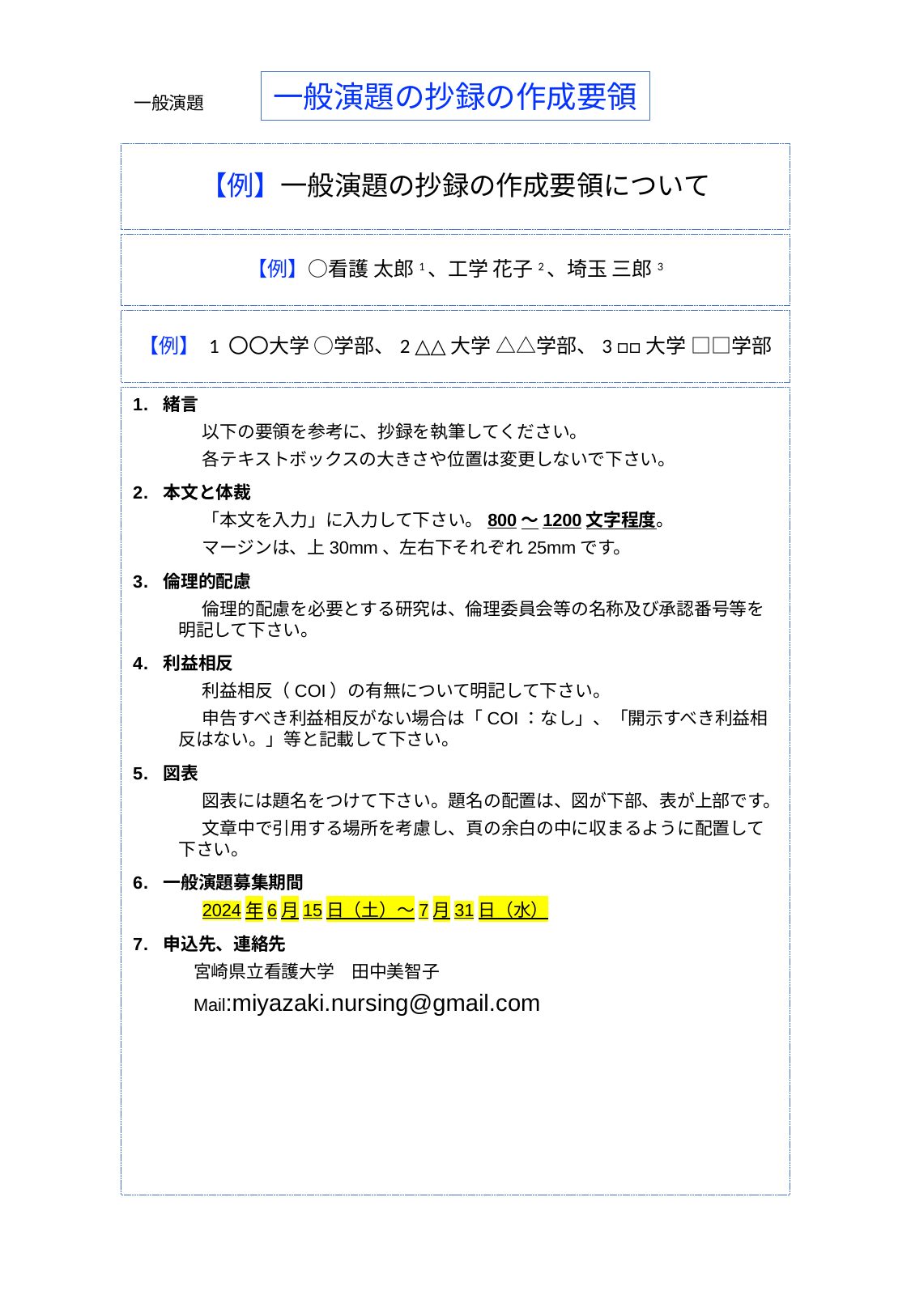

一般演題の抄録の作成要領
# 【例】一般演題の抄録の作成要領について
【例】○看護 太郎1、工学 花子2、埼玉 三郎3
【例】 1 〇〇大学 ○学部、2 △△大学 △△学部、3 □□大学 □□学部
緒言
以下の要領を参考に、抄録を執筆してください。
各テキストボックスの大きさや位置は変更しないで下さい。
本文と体裁
「本文を入力」に入力して下さい。800〜1200文字程度。
マージンは、上30mm、左右下それぞれ25mmです。
倫理的配慮
倫理的配慮を必要とする研究は、倫理委員会等の名称及び承認番号等を明記して下さい。
利益相反
利益相反（COI）の有無について明記して下さい。
申告すべき利益相反がない場合は「COI：なし」、「開示すべき利益相反はない。」等と記載して下さい。
図表
図表には題名をつけて下さい。題名の配置は、図が下部、表が上部です。
文章中で引用する場所を考慮し、頁の余白の中に収まるように配置して下さい。
一般演題募集期間
2024年6月15日（土）〜7月31日（水）
申込先、連絡先
宮崎県立看護大学　田中美智子
Mail:miyazaki.nursing@gmail.com